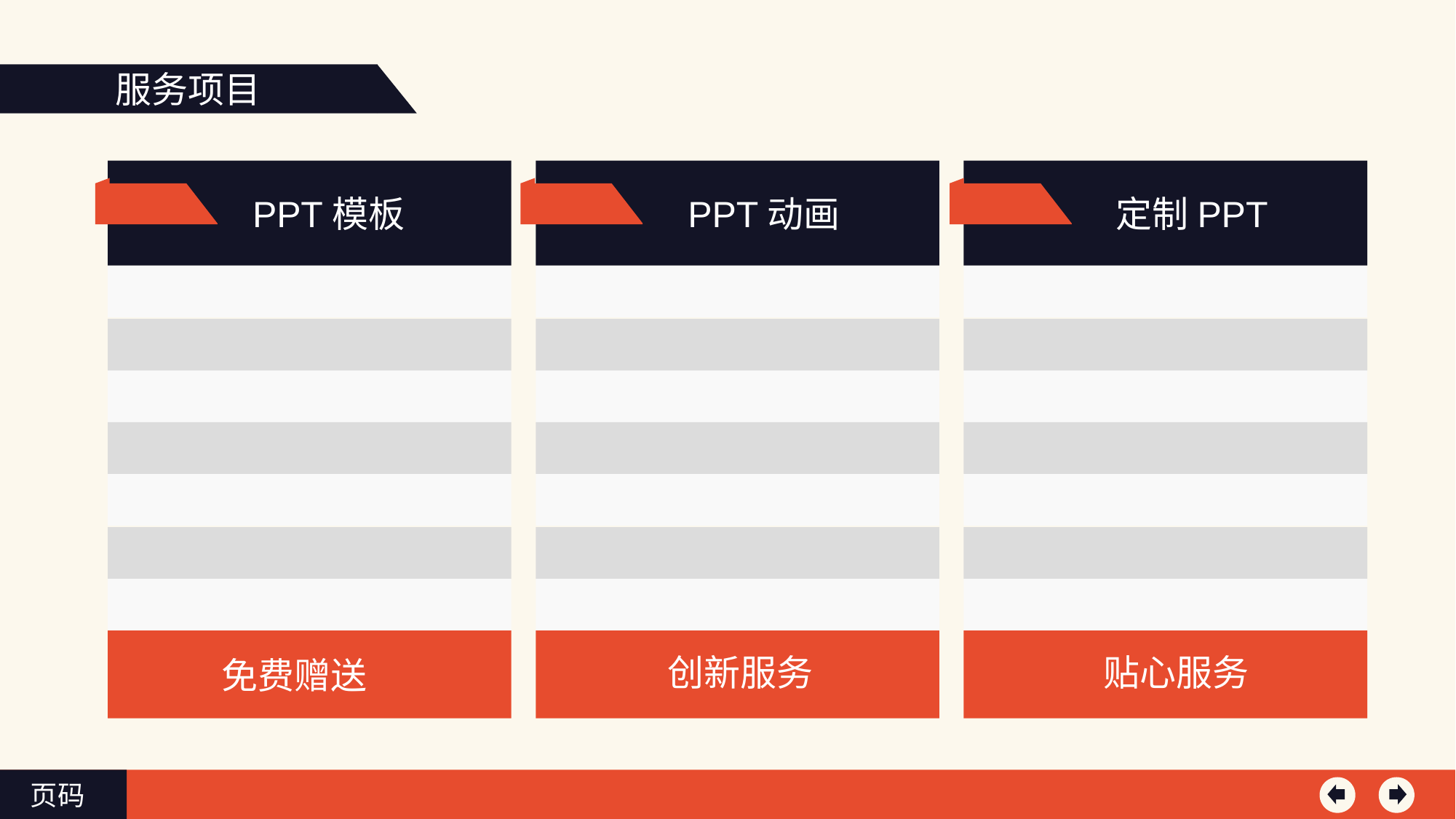

服务项目

PPT模板

PPT动画

定制PPT

免费赠送

创新服务

贴心服务
页码